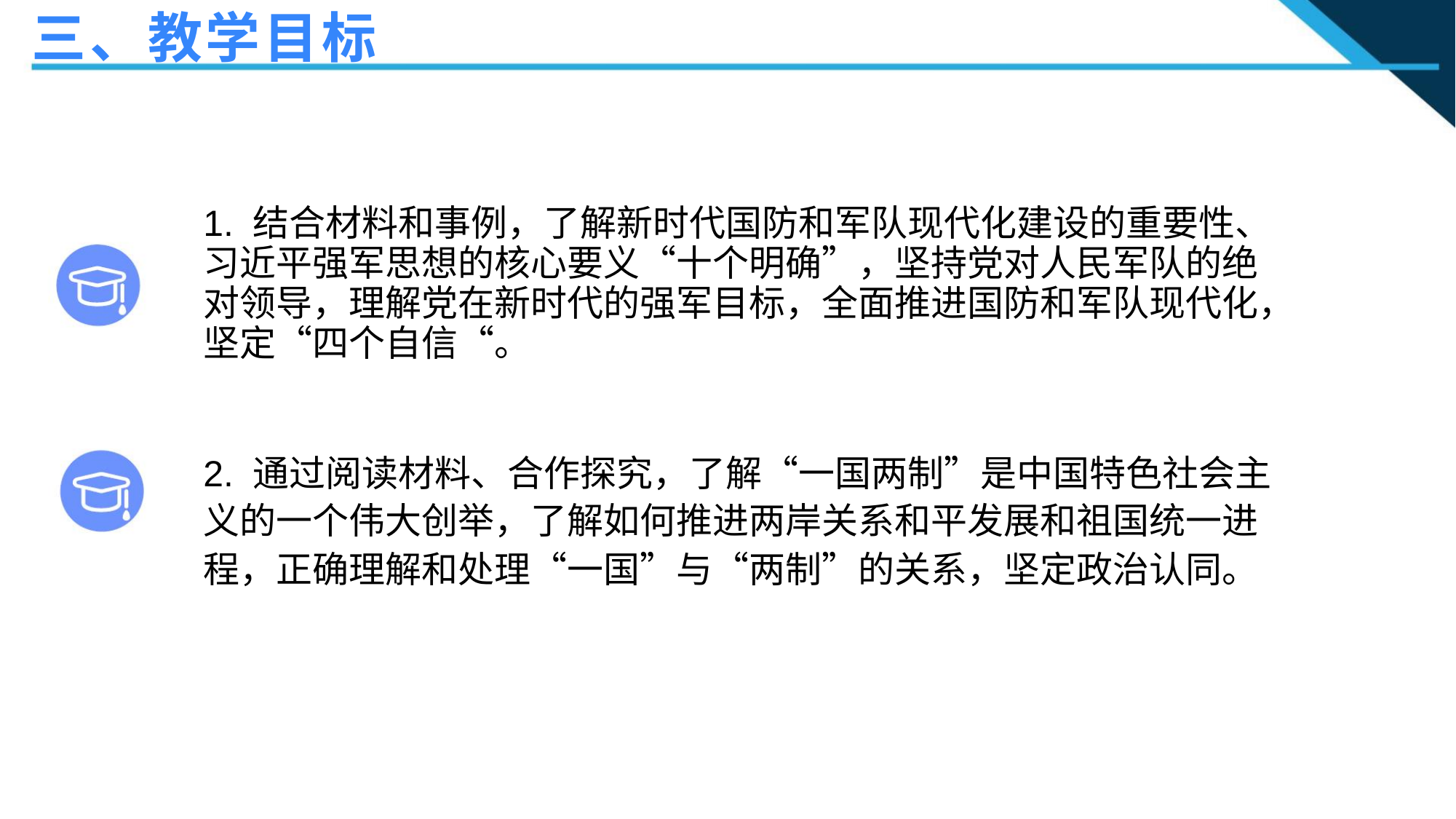

三、教学目标
1. 结合材料和事例，了解新时代国防和军队现代化建设的重要性、习近平强军思想的核心要义“十个明确”，坚持党对人民军队的绝对领导，理解党在新时代的强军目标，全面推进国防和军队现代化，坚定“四个自信“。
2. 通过阅读材料、合作探究，了解“一国两制”是中国特色社会主义的一个伟大创举，了解如何推进两岸关系和平发展和祖国统一进程，正确理解和处理“一国”与“两制”的关系，坚定政治认同。